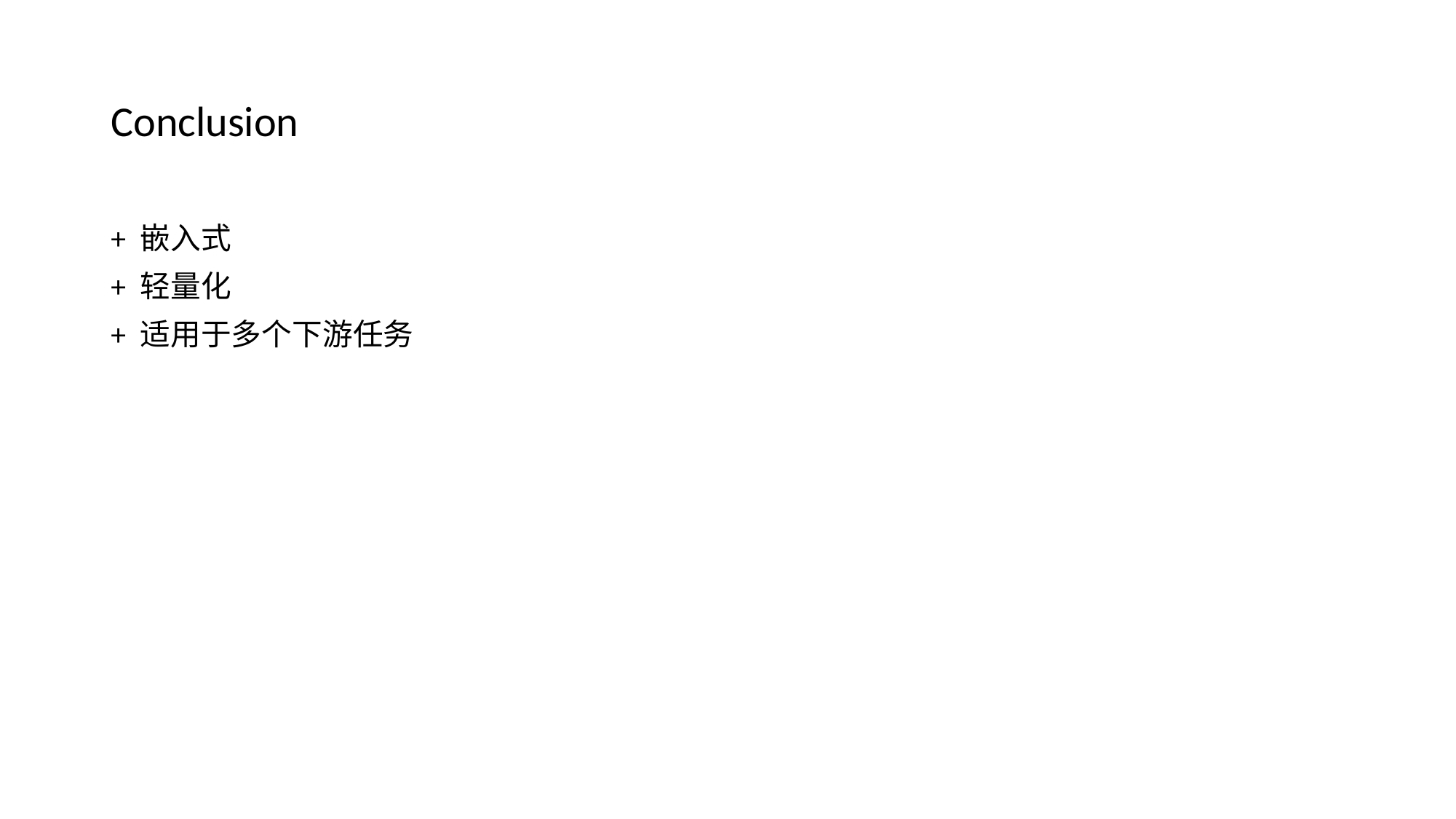

# Conclusion
+ 嵌入式
+ 轻量化
+ 适用于多个下游任务